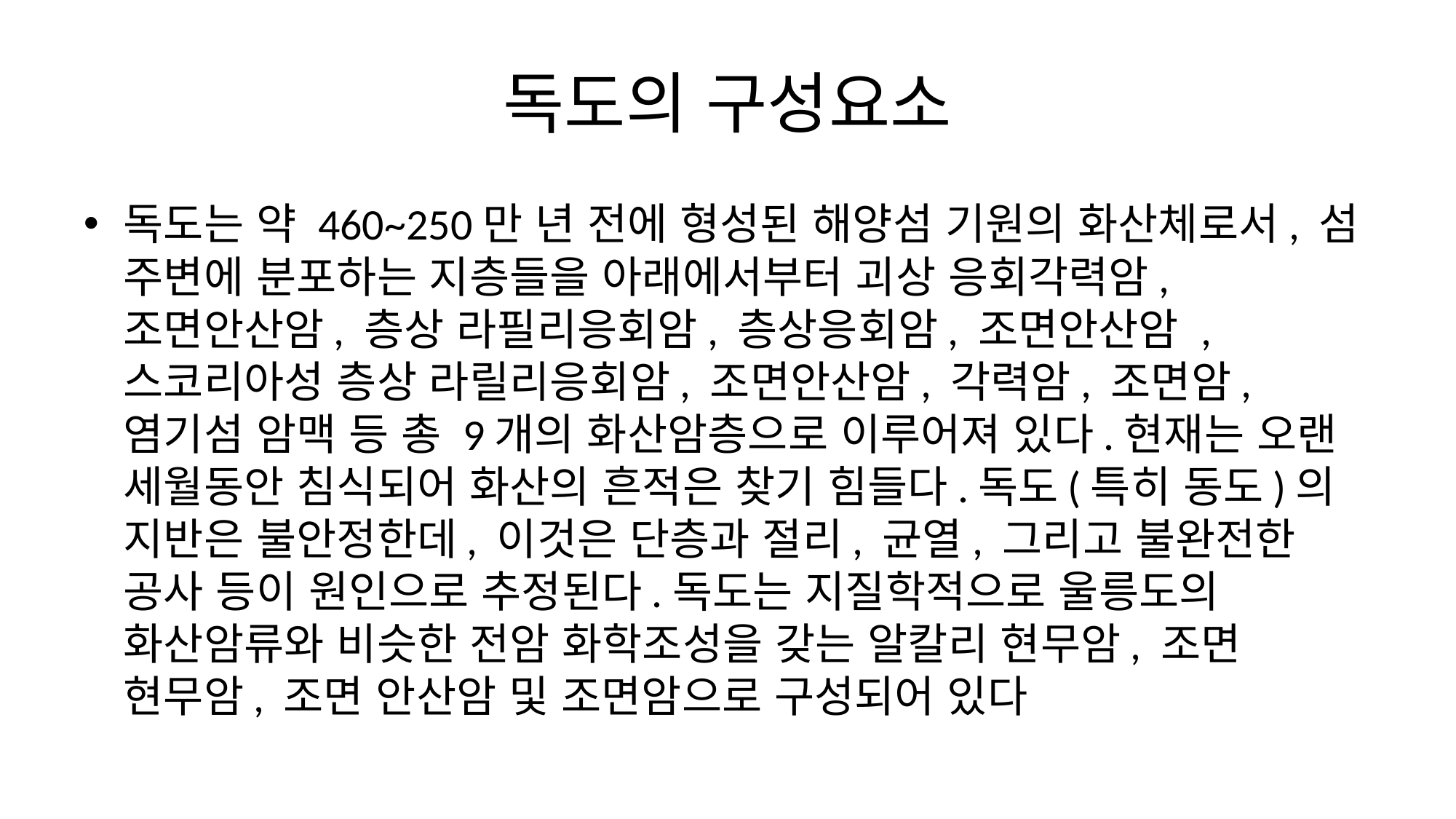

# 독도의 구성요소
독도는 약 460~250만 년 전에 형성된 해양섬 기원의 화산체로서, 섬 주변에 분포하는 지층들을 아래에서부터 괴상 응회각력암, 조면안산암, 층상 라필리응회암, 층상응회암, 조면안산암 , 스코리아성 층상 라릴리응회암, 조면안산암, 각력암, 조면암, 염기섬 암맥 등 총 9개의 화산암층으로 이루어져 있다.현재는 오랜 세월동안 침식되어 화산의 흔적은 찾기 힘들다.독도(특히 동도)의 지반은 불안정한데, 이것은 단층과 절리, 균열, 그리고 불완전한 공사 등이 원인으로 추정된다.독도는 지질학적으로 울릉도의 화산암류와 비슷한 전암 화학조성을 갖는 알칼리 현무암, 조면 현무암, 조면 안산암 및 조면암으로 구성되어 있다